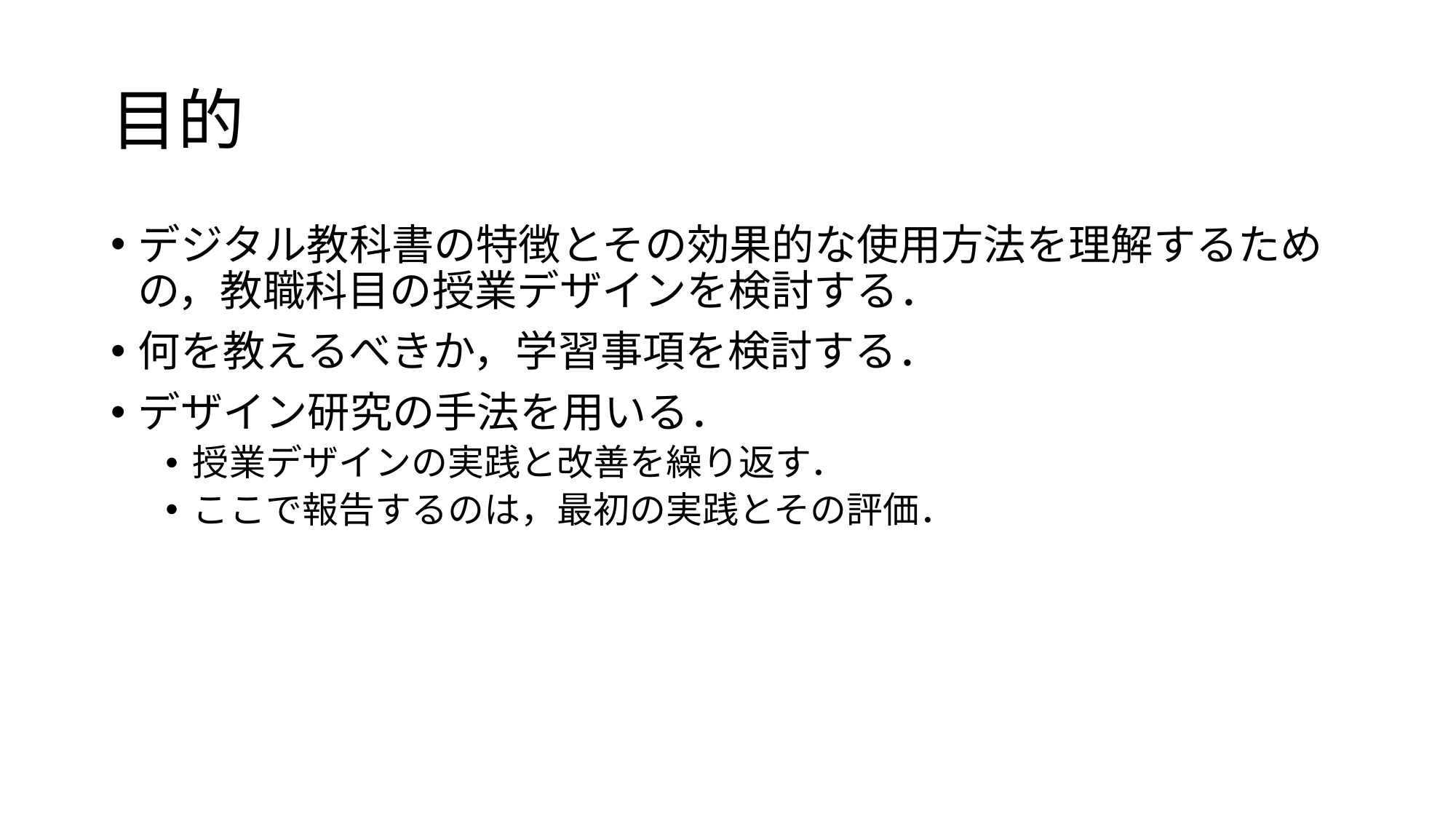

# 目的
デジタル教科書の特徴とその効果的な使用方法を理解するための，教職科目の授業デザインを検討する．
何を教えるべきか，学習事項を検討する．
デザイン研究の手法を用いる．
授業デザインの実践と改善を繰り返す．
ここで報告するのは，最初の実践とその評価．